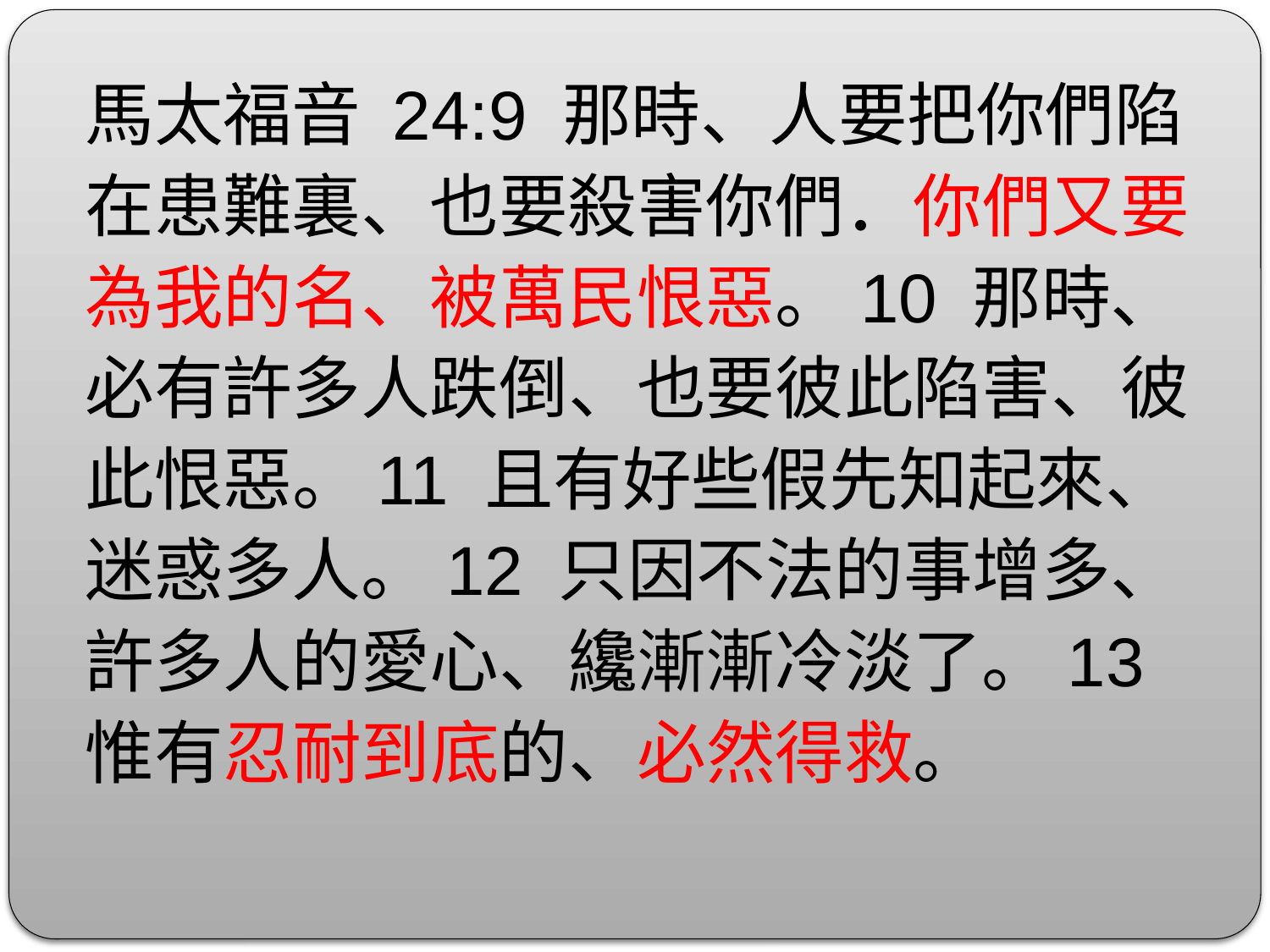

馬太福音 24:9 那時、人要把你們陷在患難裏、也要殺害你們．你們又要為我的名、被萬民恨惡。10 那時、必有許多人跌倒、也要彼此陷害、彼此恨惡。11 且有好些假先知起來、迷惑多人。12 只因不法的事增多、許多人的愛心、纔漸漸冷淡了。13 惟有忍耐到底的、必然得救。